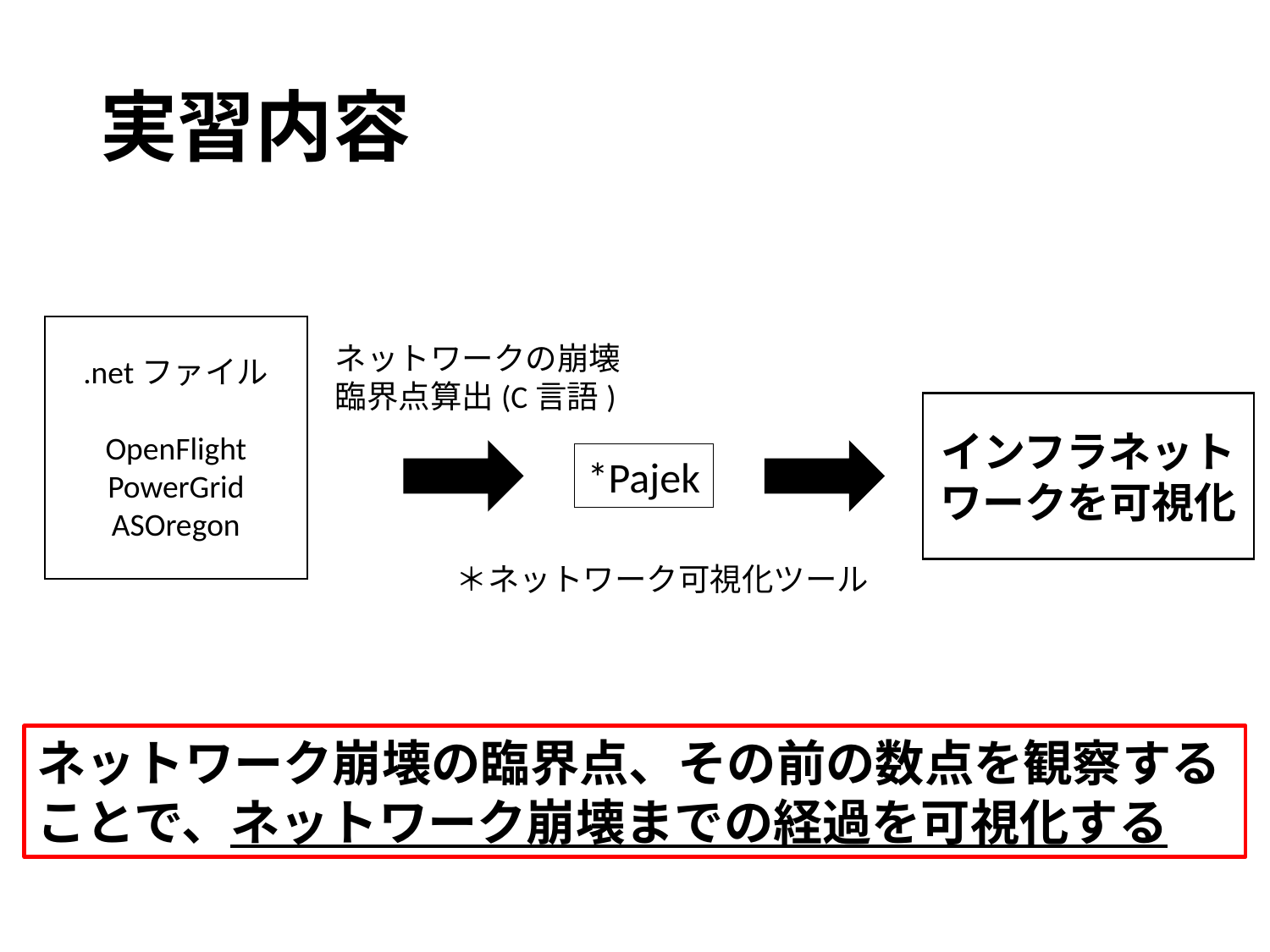

# 実習内容
.netファイル

OpenFlight
PowerGrid
ASOregon
ネットワークの崩壊臨界点算出(C言語)
インフラネットワークを可視化

*Pajek
＊ネットワーク可視化ツール
ネットワーク崩壊の臨界点、その前の数点を観察することで、ネットワーク崩壊までの経過を可視化する